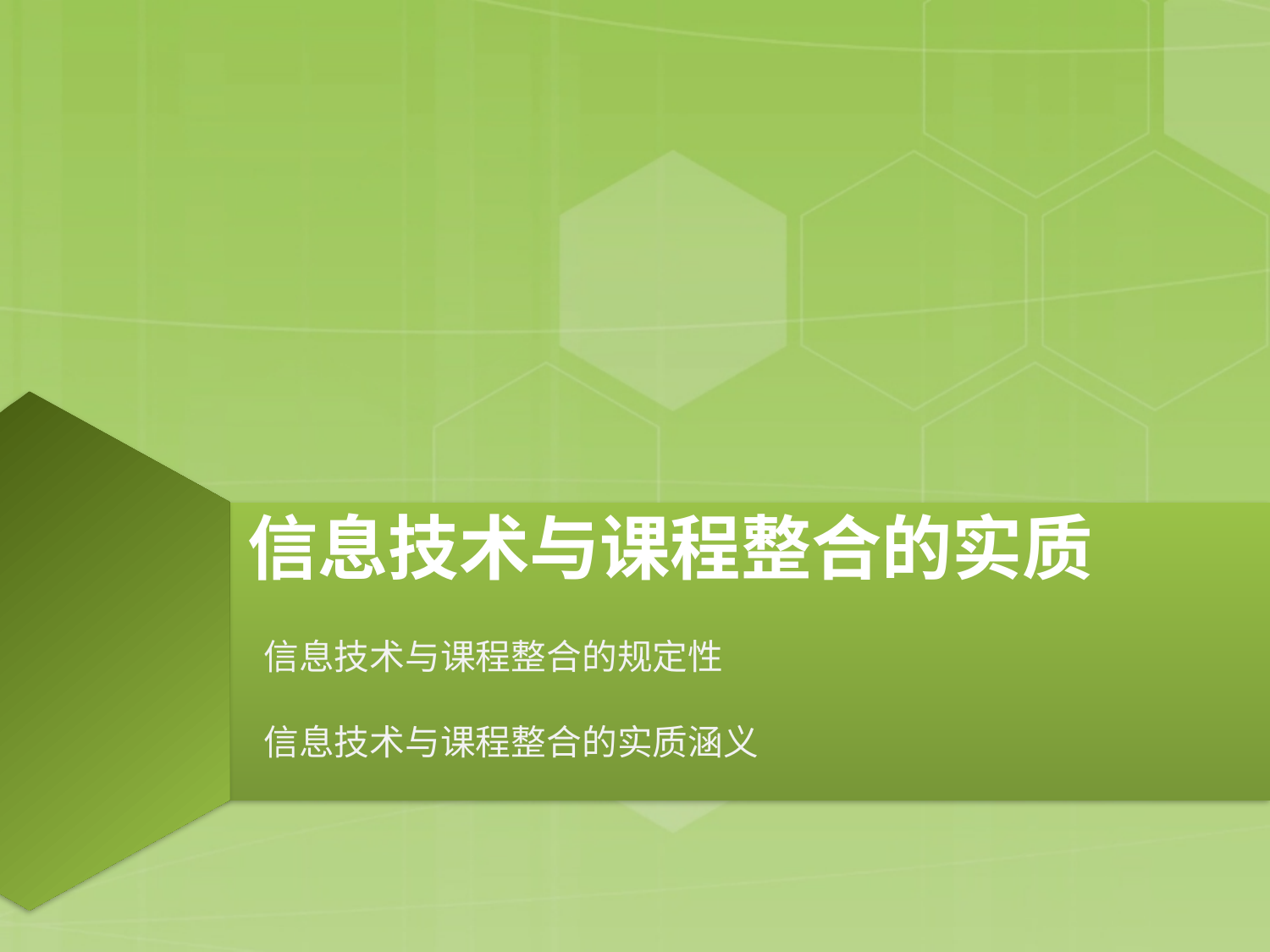

# 信息技术与课程整合的实质
信息技术与课程整合的规定性

信息技术与课程整合的实质涵义